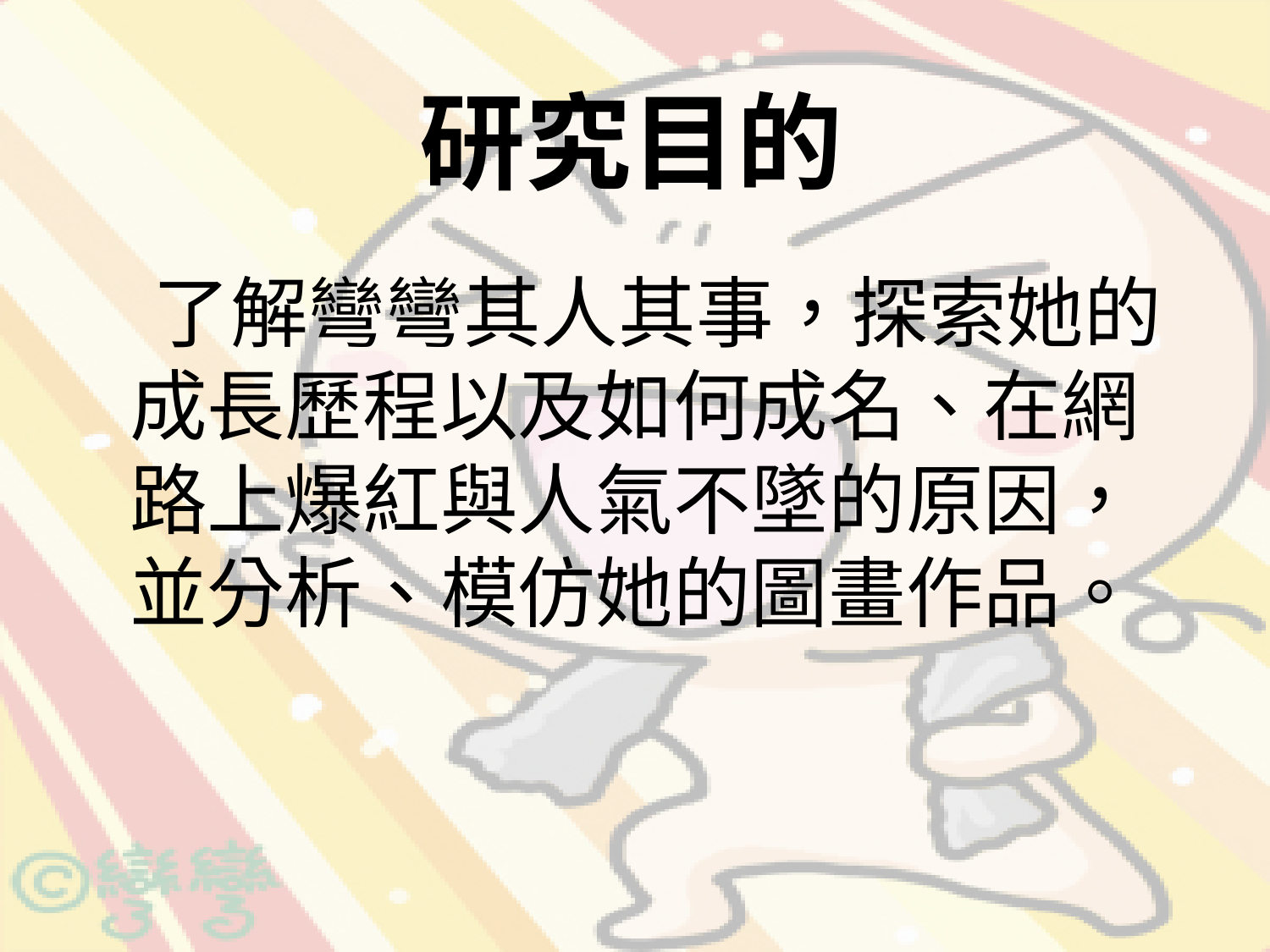

# 研究目的
   了解彎彎其人其事，探索她的成長歷程以及如何成名、在網路上爆紅與人氣不墜的原因，並分析、模仿她的圖畫作品。